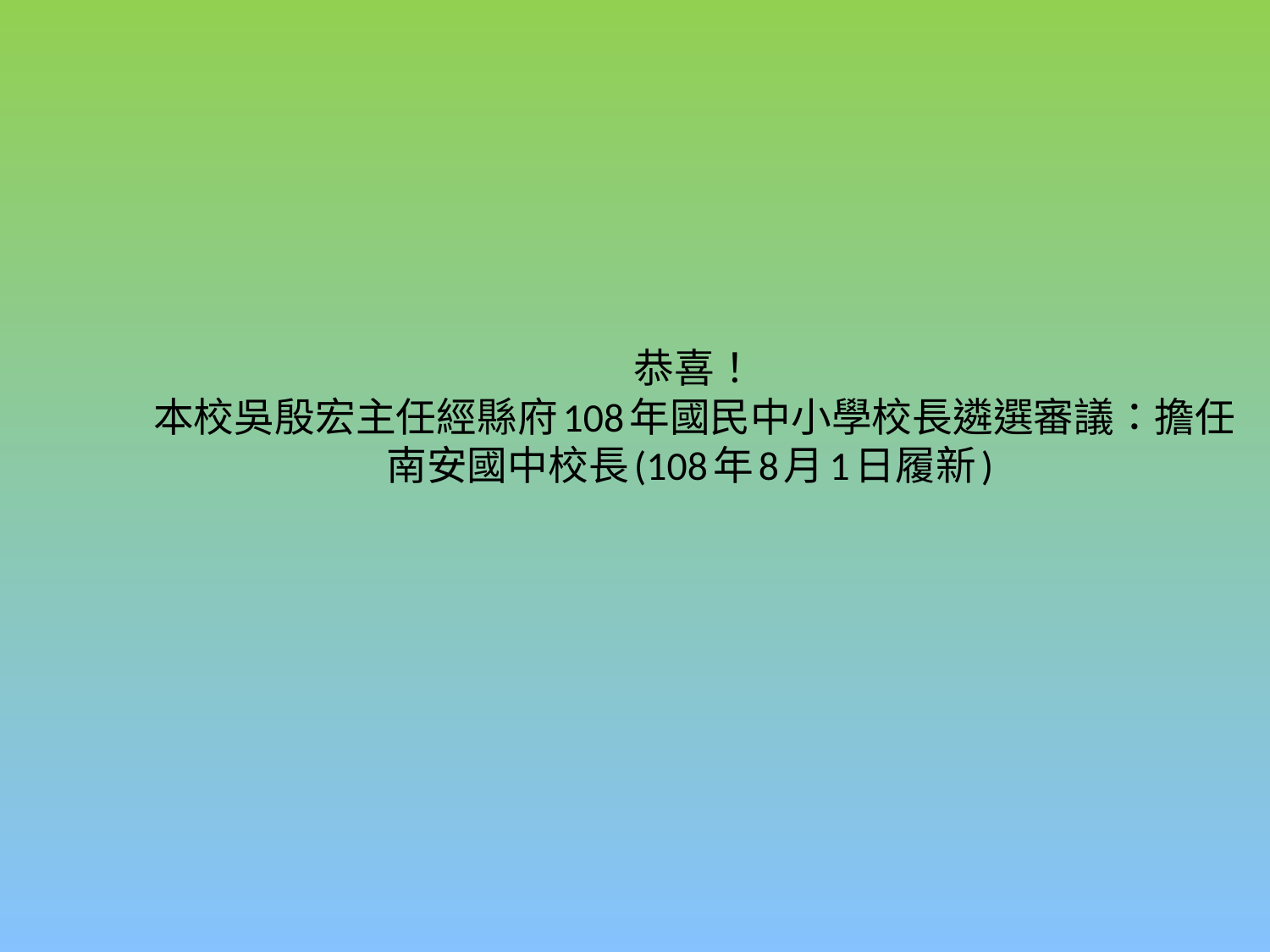

# 恭喜！ 本校吳殷宏主任經縣府108年國民中小學校長遴選審議：擔任南安國中校長(108年8月1日履新)